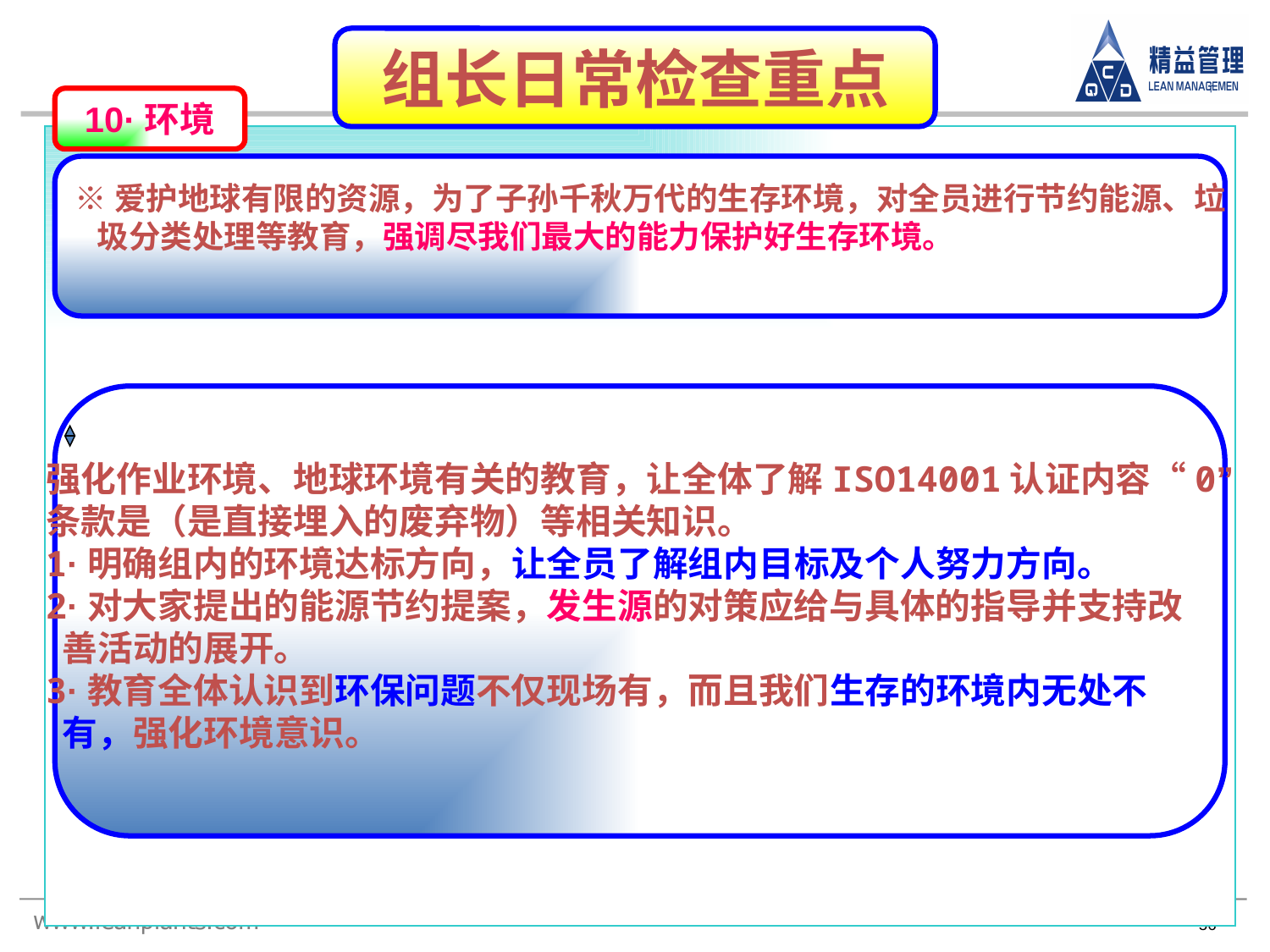

组长日常检查重点
#
10·环境

※爱护地球有限的资源，为了子孙千秋万代的生存环境，对全员进行节约能源、垃
  圾分类处理等教育，强调尽我们最大的能力保护好生存环境。

强化作业环境、地球环境有关的教育，让全体了解ISO14001认证内容“0”
条款是（是直接埋入的废弃物）等相关知识。
1·明确组内的环境达标方向，让全员了解组内目标及个人努力方向。
2·对大家提出的能源节约提案，发生源的对策应给与具体的指导并支持改
 善活动的展开。
3·教育全体认识到环保问题不仅现场有，而且我们生存的环境内无处不
 有，强化环境意识。